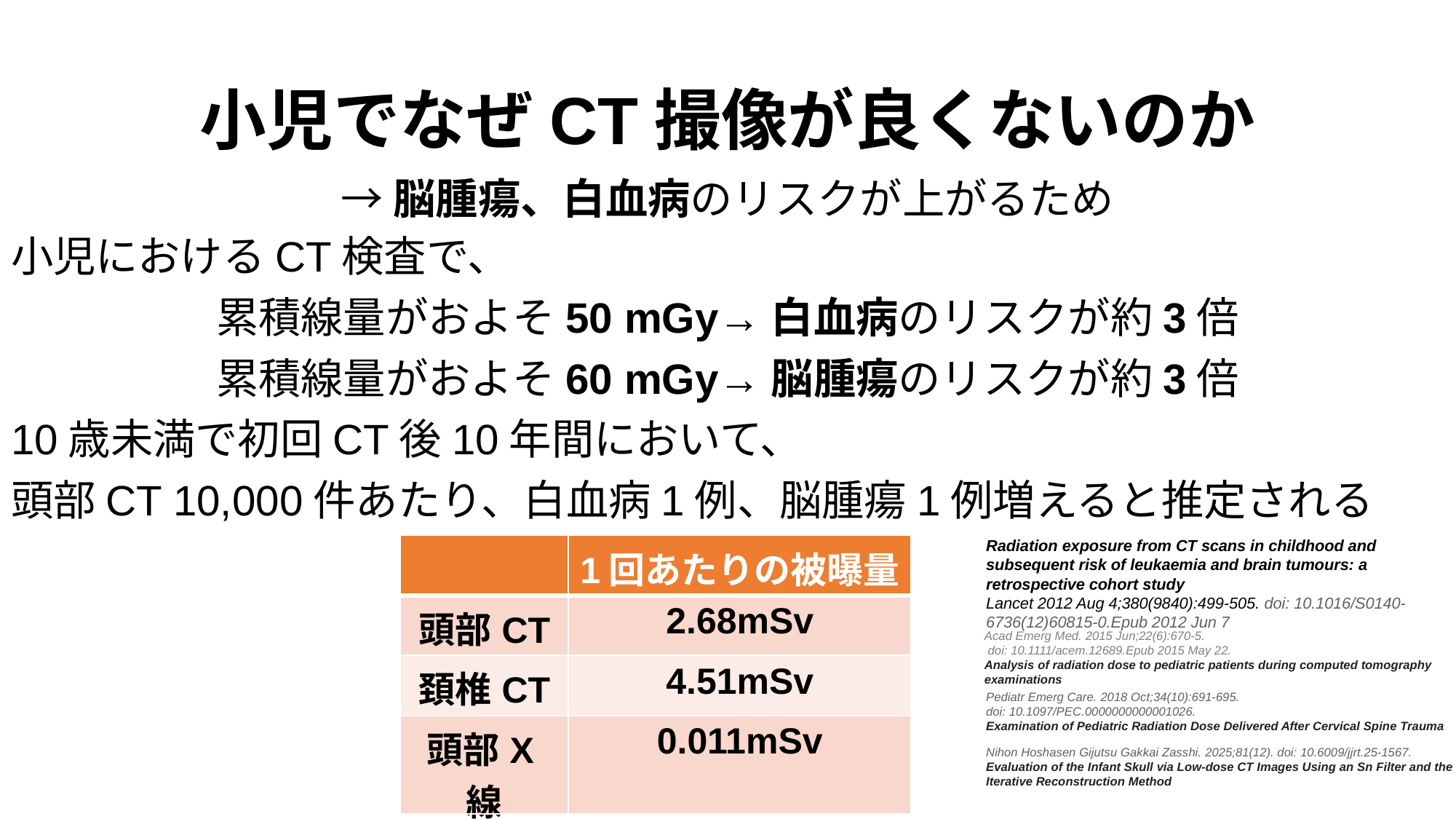

# 小児でなぜCT撮像が良くないのか
→脳腫瘍、白血病のリスクが上がるため
小児におけるCT検査で、
累積線量がおよそ50 mGy→白血病のリスクが約3倍
累積線量がおよそ60 mGy→脳腫瘍のリスクが約3倍
10歳未満で初回CT後10年間において、
頭部CT 10,000件あたり、白血病1例、脳腫瘍1例増えると推定される

|  | 1回あたりの被曝量 |
| --- | --- |
| 頭部CT | 2.68mSv |
| 頚椎CT | 4.51mSv |
| 頭部X線 | 0.011mSv |
Radiation exposure from CT scans in childhood and subsequent risk of leukaemia and brain tumours: a retrospective cohort study
Lancet 2012 Aug 4;380(9840):499-505. doi: 10.1016/S0140-6736(12)60815-0.Epub 2012 Jun 7
Acad Emerg Med. 2015 Jun;22(6):670-5.
 doi: 10.1111/acem.12689.Epub 2015 May 22.
Analysis of radiation dose to pediatric patients during computed tomography examinations
Pediatr Emerg Care. 2018 Oct;34(10):691-695.
doi: 10.1097/PEC.0000000000001026.
Examination of Pediatric Radiation Dose Delivered After Cervical Spine Trauma
Nihon Hoshasen Gijutsu Gakkai Zasshi. 2025;81(12). doi: 10.6009/jjrt.25-1567.
Evaluation of the Infant Skull via Low-dose CT Images Using an Sn Filter and the Iterative Reconstruction Method